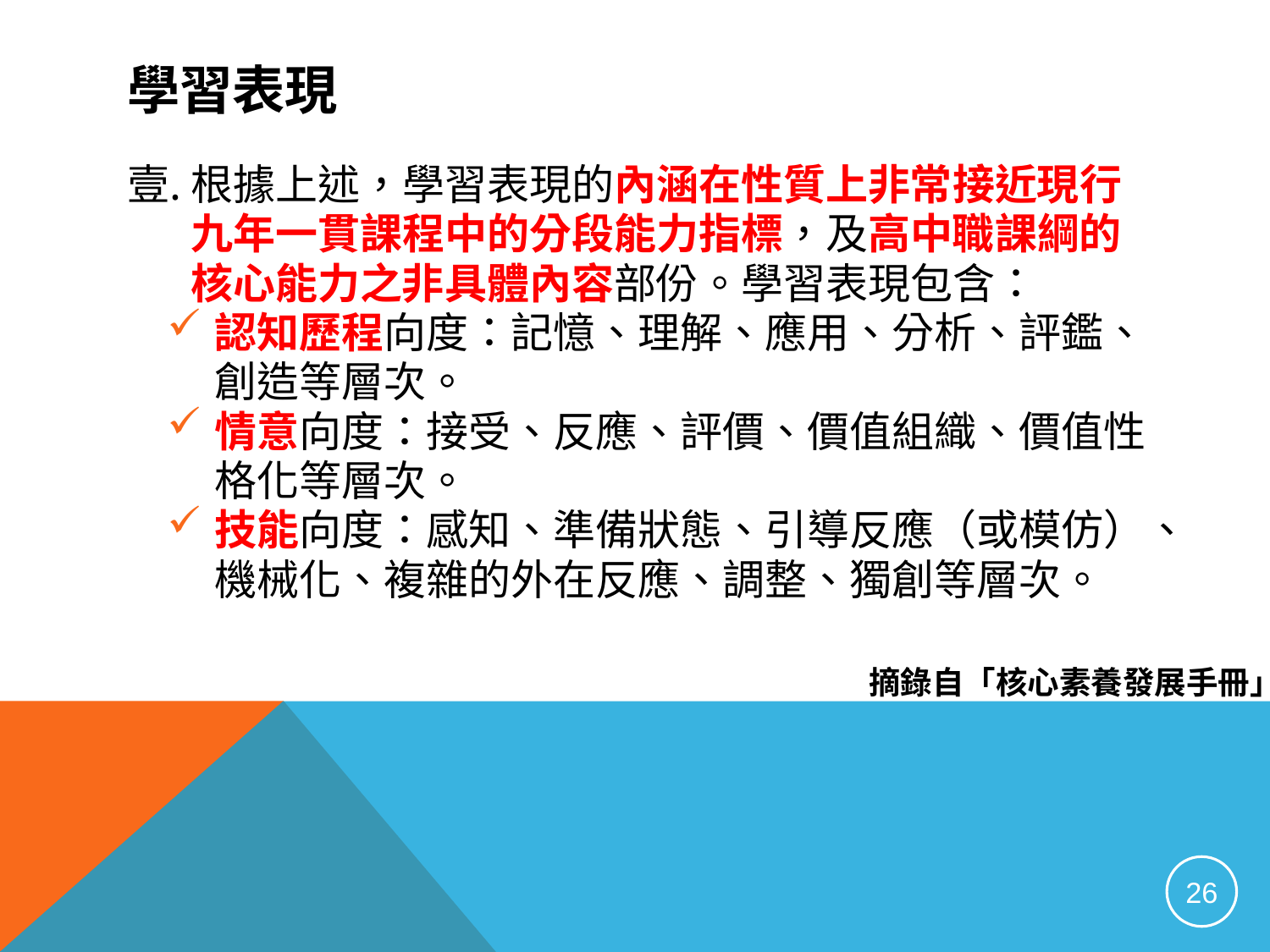

# 學習表現
根據上述，學習表現的內涵在性質上非常接近現行九年一貫課程中的分段能力指標，及高中職課綱的核心能力之非具體內容部份。學習表現包含：
認知歷程向度：記憶、理解、應用、分析、評鑑、創造等層次。
情意向度：接受、反應、評價、價值組織、價值性格化等層次。
技能向度：感知、準備狀態、引導反應（或模仿）、機械化、複雜的外在反應、調整、獨創等層次。
摘錄自「核心素養發展手冊」
26